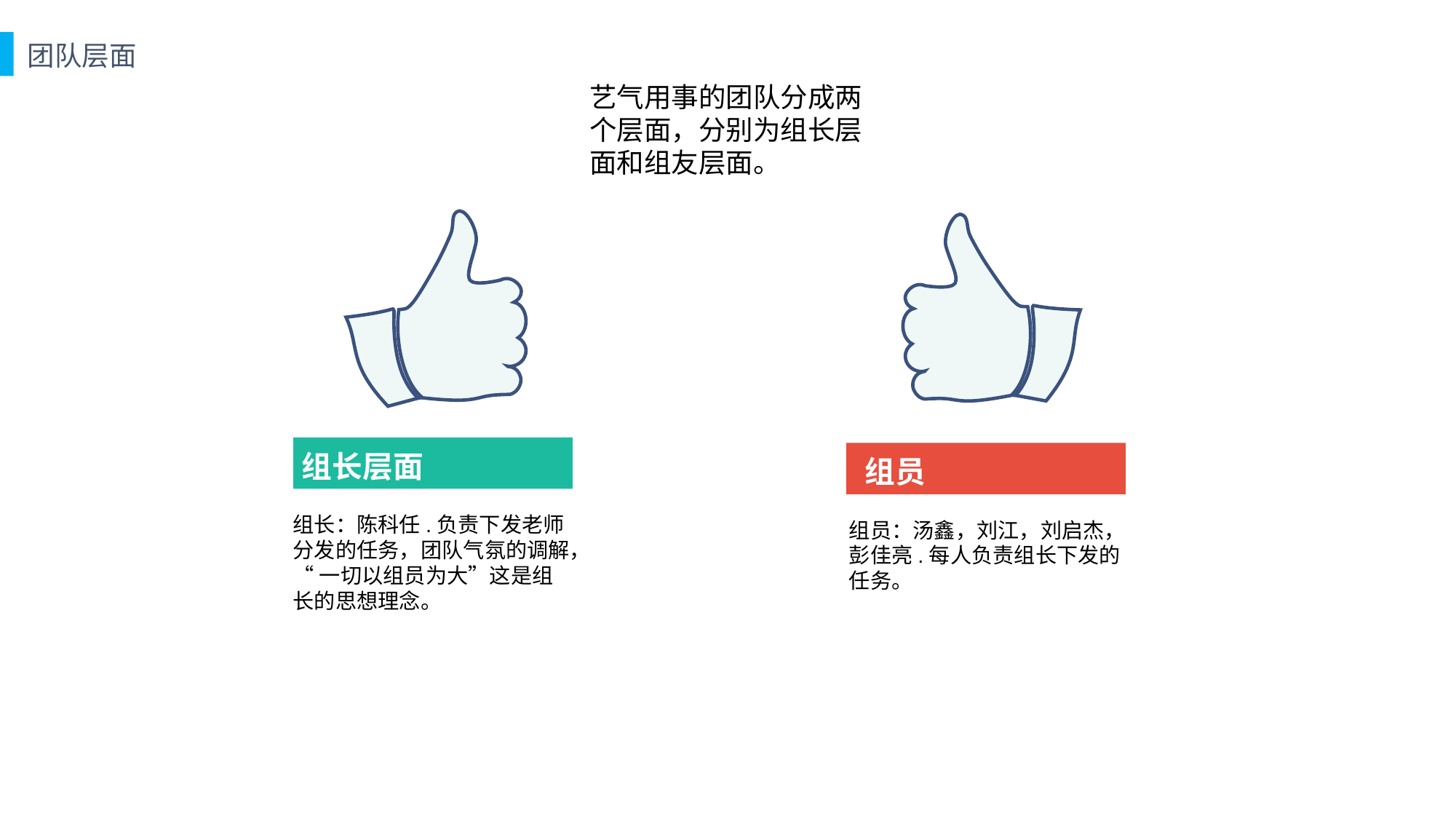

团队层面
艺气用事的团队分成两个层面，分别为组长层面和组友层面。

组长层面
组长：陈科任.负责下发老师分发的任务，团队气氛的调解，
“一切以组员为大”这是组长的思想理念。

组员
组员：汤鑫，刘江，刘启杰，彭佳亮.每人负责组长下发的任务。